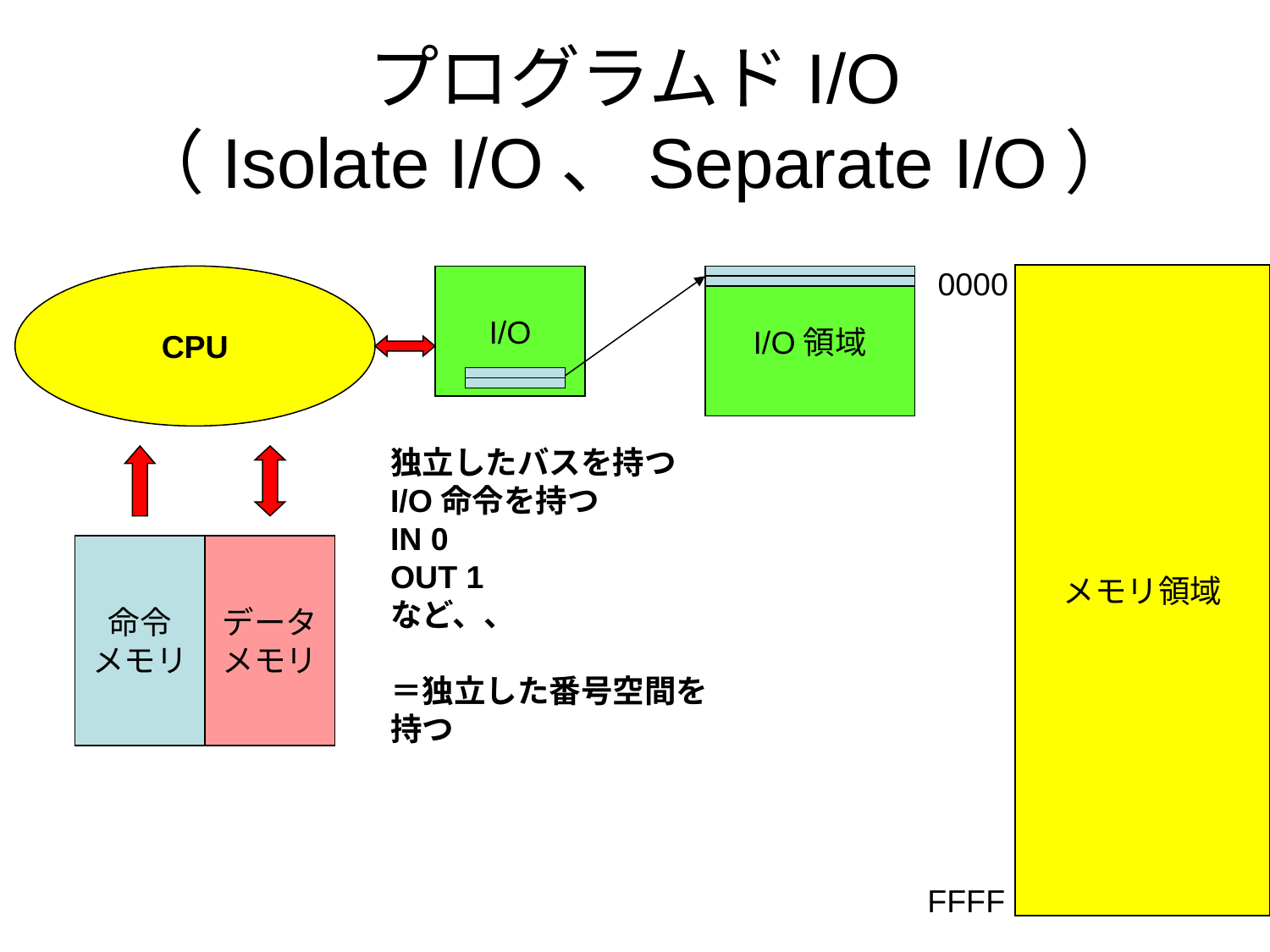

# プログラムドI/O （Isolate I/O、Separate I/O）
0000

メモリ領域
CPU
I/O領域

I/O

独立したバスを持つ
I/O命令を持つ
IN 0
OUT 1
など、、

＝独立した番号空間を
持つ

命令
メモリ
データ
メモリ
FFFF